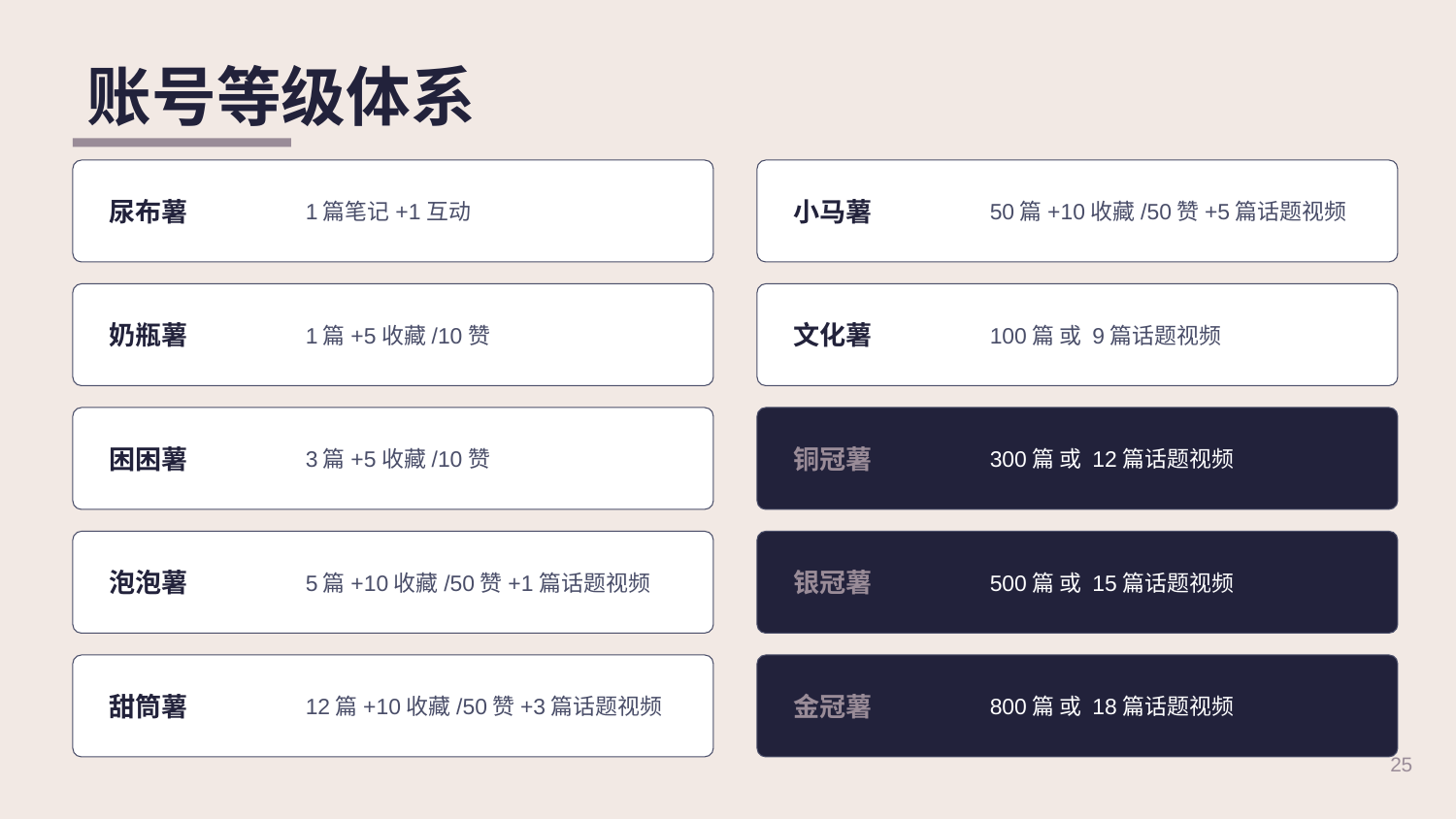

账号等级体系

尿布薯
1篇笔记+1互动
小马薯
50篇+10收藏/50赞+5篇话题视频

奶瓶薯
1篇+5收藏/10赞
文化薯
100篇 或 9篇话题视频

困困薯
3篇+5收藏/10赞
铜冠薯
300篇 或 12篇话题视频

泡泡薯
5篇+10收藏/50赞+1篇话题视频
银冠薯
500篇 或 15篇话题视频

甜筒薯
12篇+10收藏/50赞+3篇话题视频
金冠薯
800篇 或 18篇话题视频
25